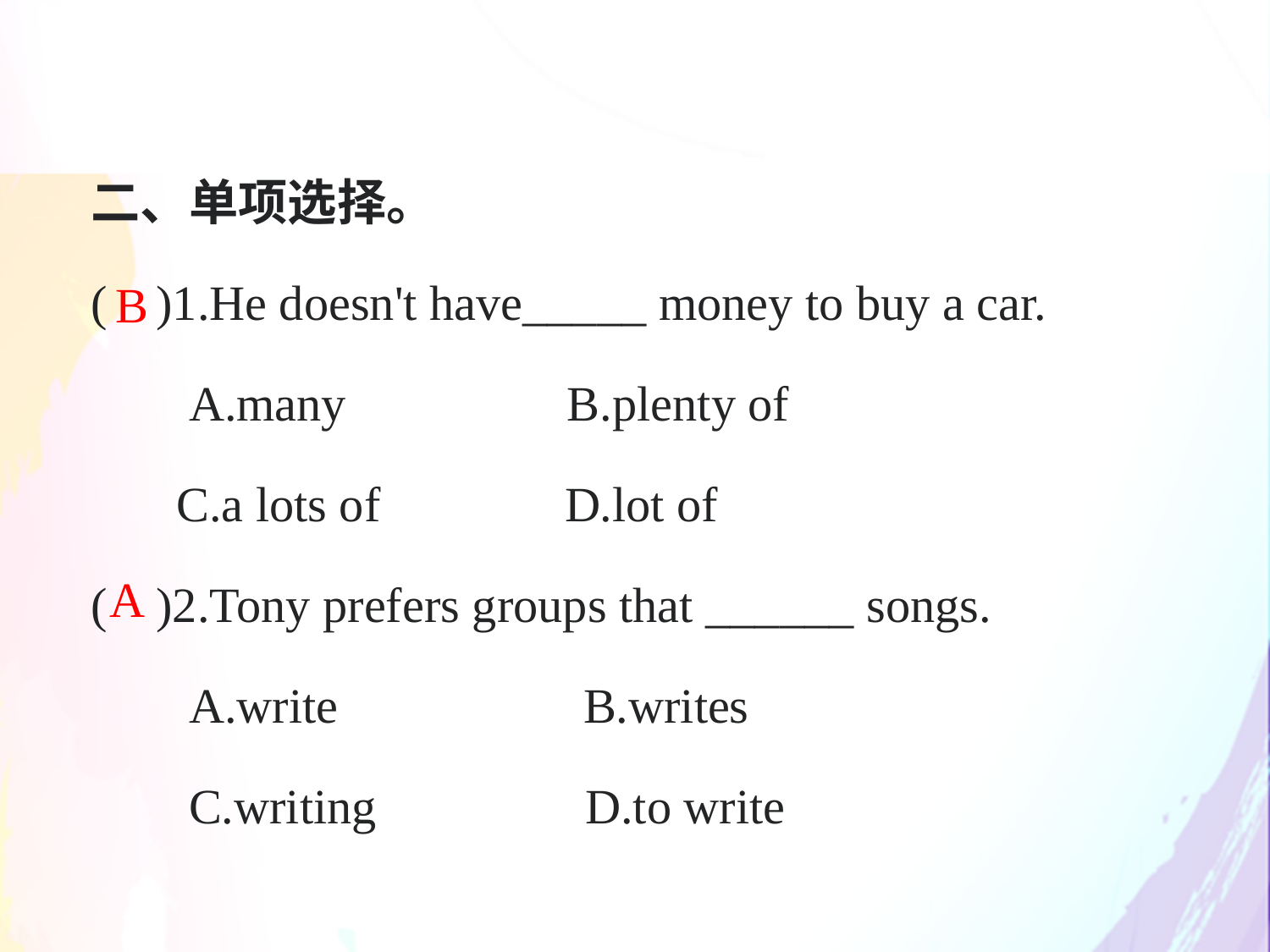

二、单项选择。
(    )1.He doesn't have_____ money to buy a car.
        A.many                  B.plenty of
       C.a lots of               D.lot of
(    )2.Tony prefers groups that ______ songs.
        A.write                    B.writes
        C.writing                 D.to write
B
A